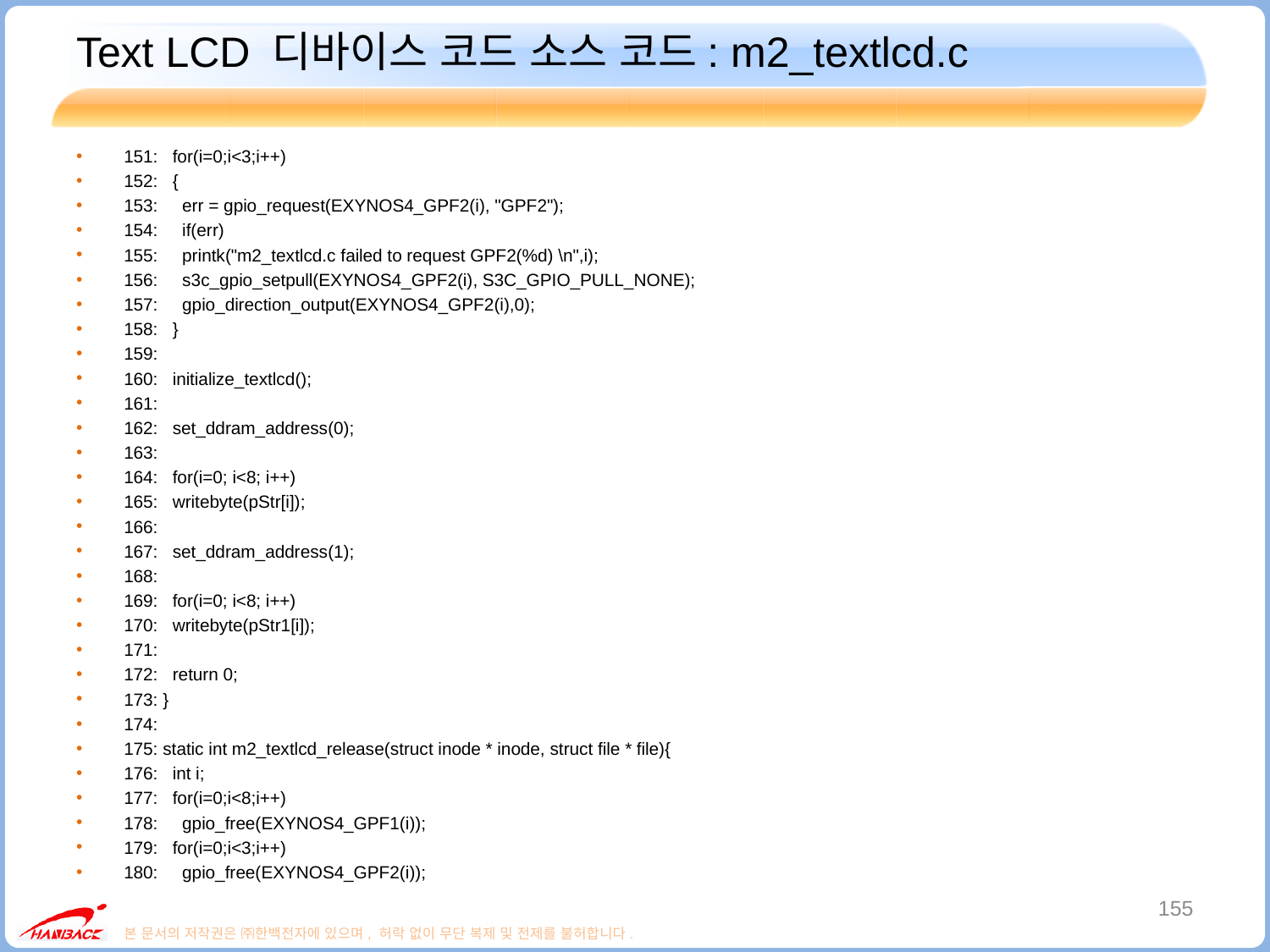

# Text LCD 디바이스 코드 소스 코드: m2_textlcd.c
151:   for(i=0;i<3;i++)
152:   {
153:     err = gpio_request(EXYNOS4_GPF2(i), "GPF2");
154:     if(err)
155:     printk("m2_textlcd.c failed to request GPF2(%d) \n",i);
156:     s3c_gpio_setpull(EXYNOS4_GPF2(i), S3C_GPIO_PULL_NONE);
157:     gpio_direction_output(EXYNOS4_GPF2(i),0);
158:   }
159:
160:   initialize_textlcd();
161:
162:   set_ddram_address(0);
163:
164:   for(i=0; i<8; i++)
165:   writebyte(pStr[i]);
166:
167:   set_ddram_address(1);
168:
169:   for(i=0; i<8; i++)
170:   writebyte(pStr1[i]);
171:
172:   return 0;
173: }
174:
175: static int m2_textlcd_release(struct inode * inode, struct file * file){
176:   int i;
177:   for(i=0;i<8;i++)
178:     gpio_free(EXYNOS4_GPF1(i));
179:   for(i=0;i<3;i++)
180:     gpio_free(EXYNOS4_GPF2(i));
155